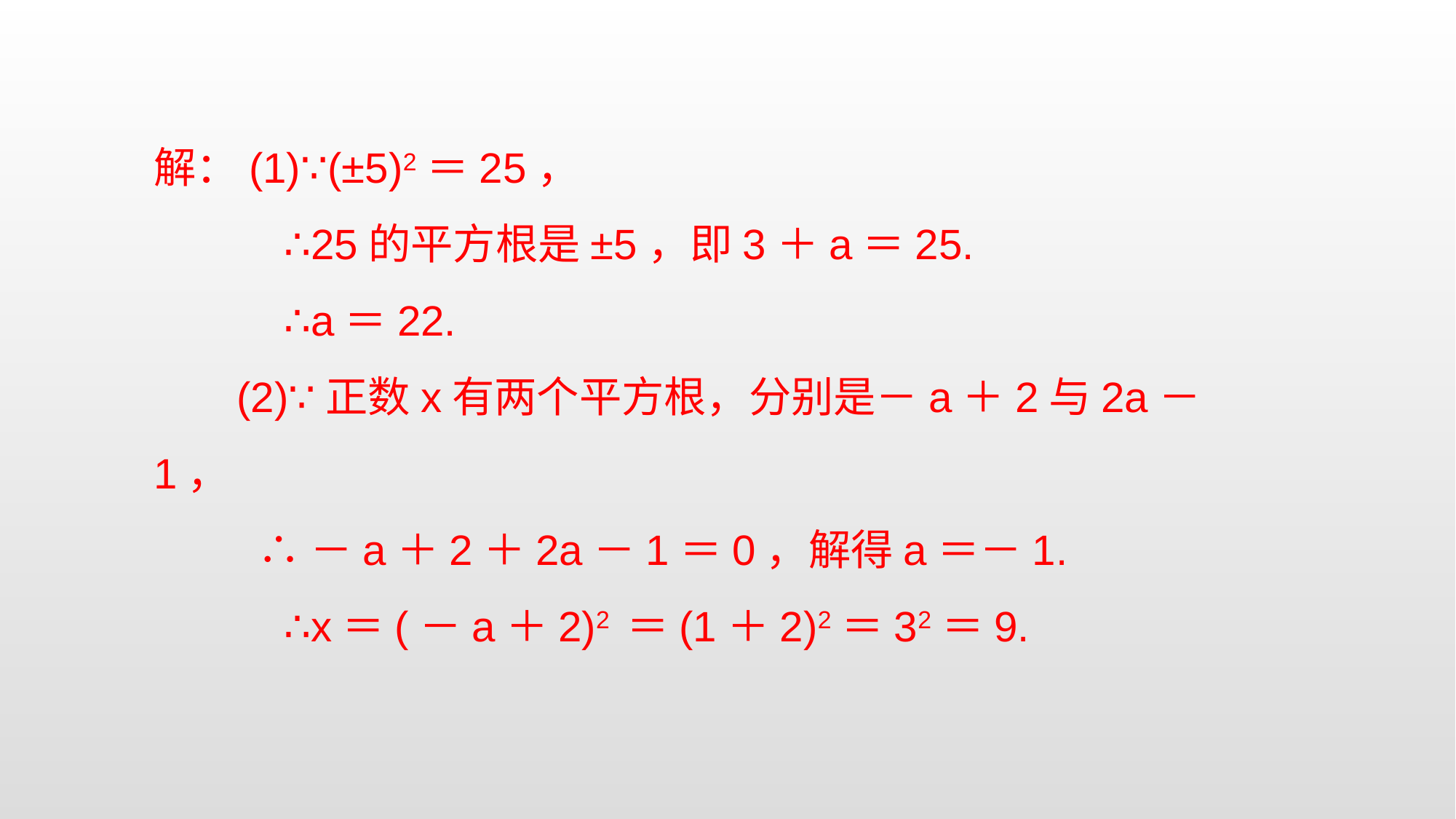

解：(1)∵(±5)2＝25，
           ∴25的平方根是±5，即3＋a＝25.
           ∴a＝22.
       (2)∵正数x有两个平方根，分别是－a＋2与2a－1，
           ∴－a＋2＋2a－1＝0，解得a＝－1.
           ∴x＝(－a＋2)2 ＝(1＋2)2＝32＝9.